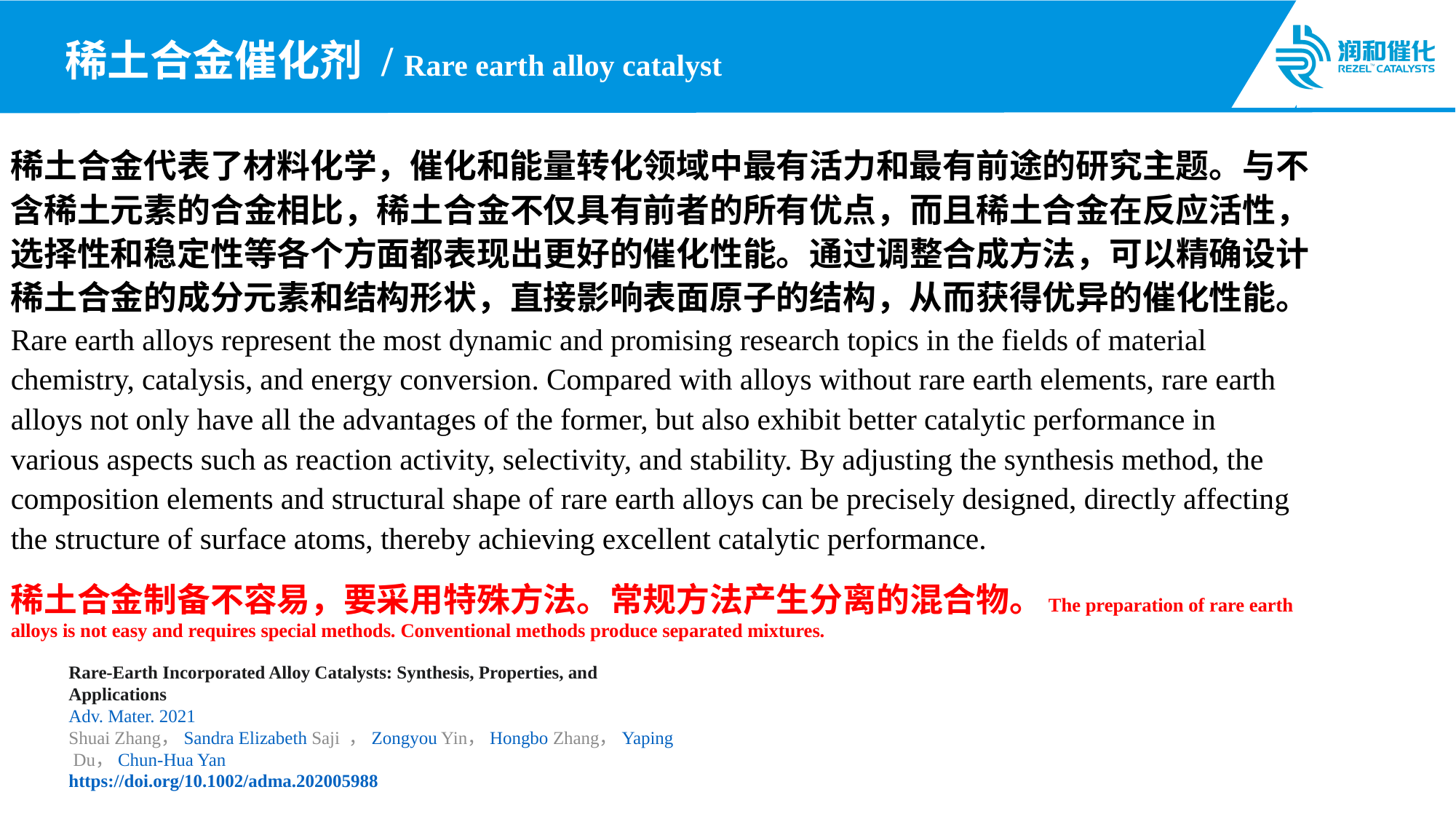

稀土合金催化剂 / Rare earth alloy catalyst
稀土合金代表了材料化学，催化和能量转化领域中最有活力和最有前途的研究主题。与不含稀土元素的合金相比，稀土合金不仅具有前者的所有优点，而且稀土合金在反应活性，选择性和稳定性等各个方面都表现出更好的催化性能。通过调整合成方法，可以精确设计稀土合金的成分元素和结构形状，直接影响表面原子的结构，从而获得优异的催化性能。Rare earth alloys represent the most dynamic and promising research topics in the fields of material chemistry, catalysis, and energy conversion. Compared with alloys without rare earth elements, rare earth alloys not only have all the advantages of the former, but also exhibit better catalytic performance in various aspects such as reaction activity, selectivity, and stability. By adjusting the synthesis method, the composition elements and structural shape of rare earth alloys can be precisely designed, directly affecting the structure of surface atoms, thereby achieving excellent catalytic performance.

稀土合金制备不容易，要采用特殊方法。常规方法产生分离的混合物。The preparation of rare earth alloys is not easy and requires special methods. Conventional methods produce separated mixtures.
Rare‐Earth Incorporated Alloy Catalysts: Synthesis, Properties, and Applications
Adv. Mater. 2021
Shuai Zhang，Sandra Elizabeth Saji ，Zongyou Yin，Hongbo Zhang，Yaping Du，Chun‐Hua Yan
https://doi.org/10.1002/adma.202005988